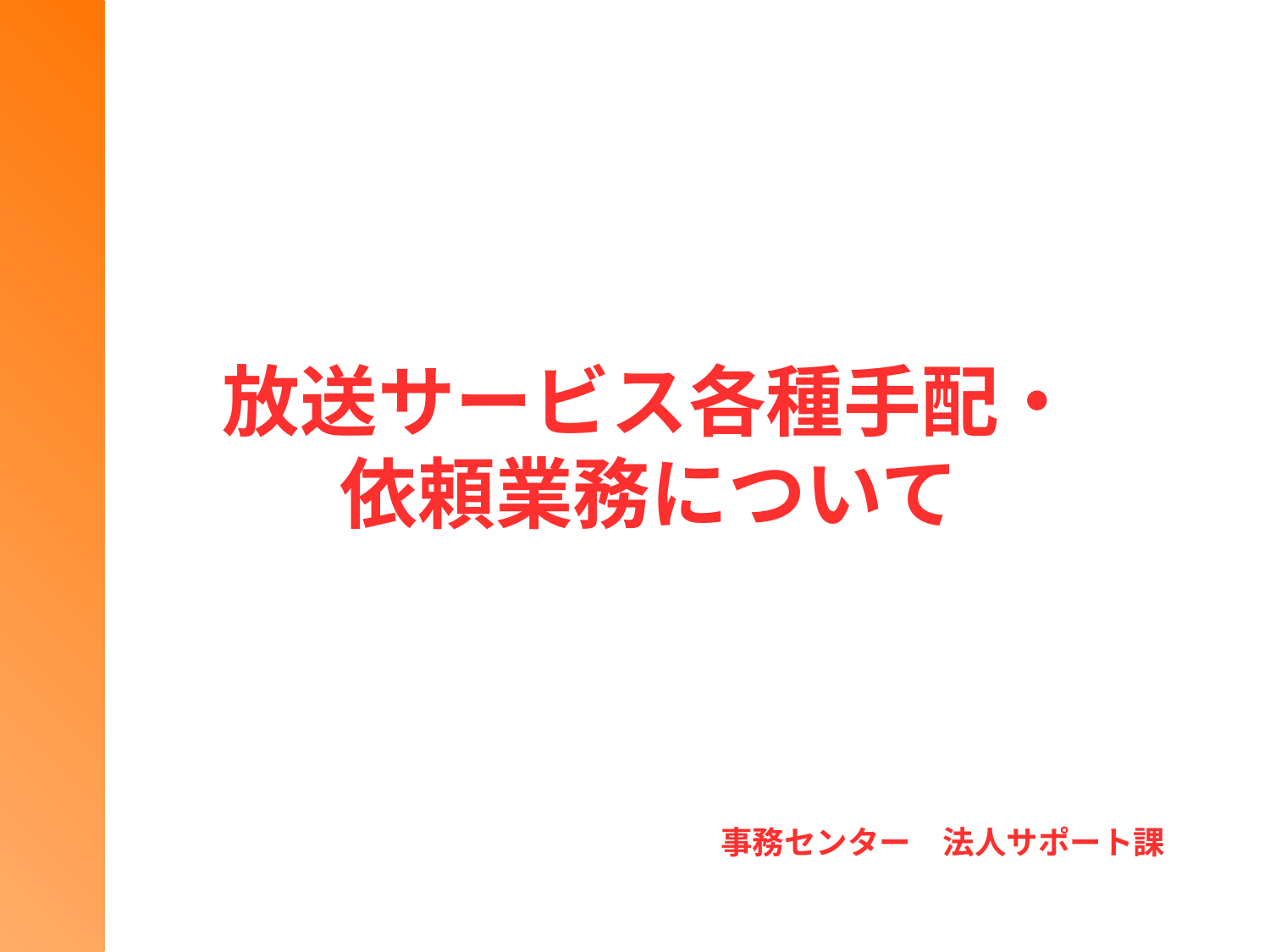

放送サービス各種手配・
依頼業務について
 事務センター　法人サポート課